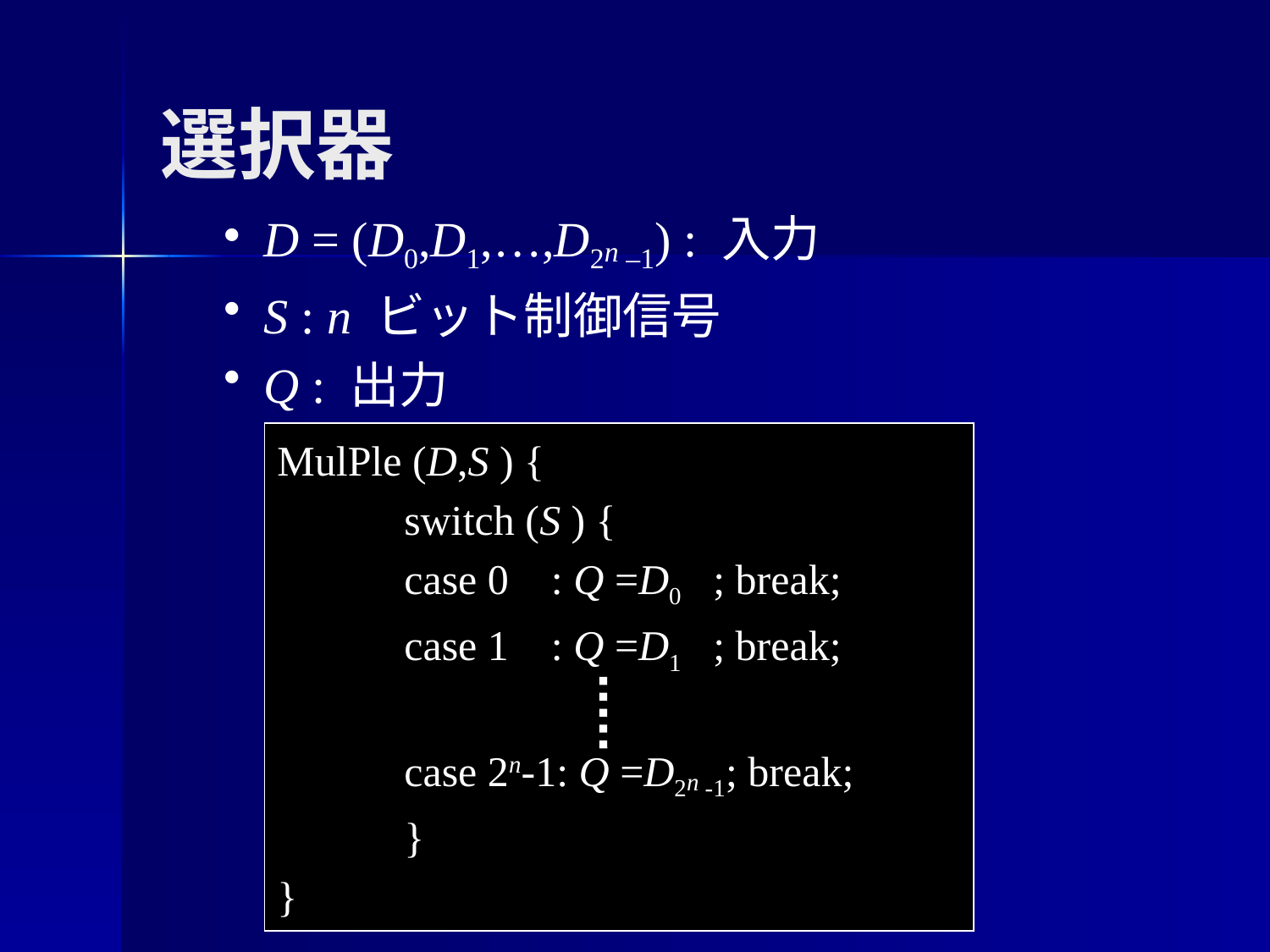

# 選択器
D = (D0,D1,…,D2n –1) : 入力
S : n ビット制御信号
Q : 出力
MulPle (D,S ) {
	switch (S ) {
	case 0    : Q =D0   ; break;
	case 1    : Q =D1   ; break;

	case 2n-1: Q =D2n -1; break;
	}
}